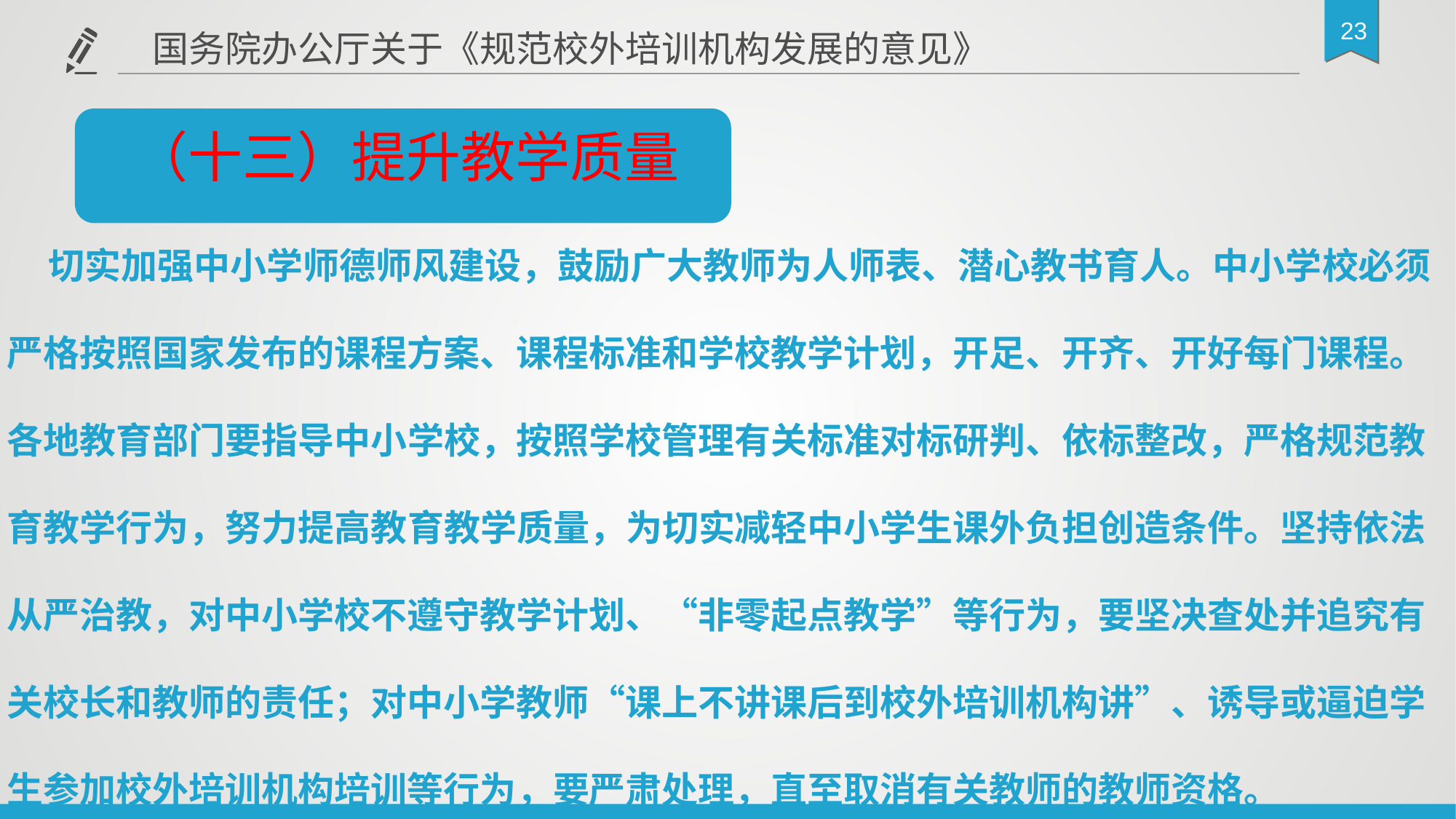

国务院办公厅关于《规范校外培训机构发展的意见》

（十三）提升教学质量
    切实加强中小学师德师风建设，鼓励广大教师为人师表、潜心教书育人。中小学校必须严格按照国家发布的课程方案、课程标准和学校教学计划，开足、开齐、开好每门课程。各地教育部门要指导中小学校，按照学校管理有关标准对标研判、依标整改，严格规范教育教学行为，努力提高教育教学质量，为切实减轻中小学生课外负担创造条件。坚持依法从严治教，对中小学校不遵守教学计划、“非零起点教学”等行为，要坚决查处并追究有关校长和教师的责任；对中小学教师“课上不讲课后到校外培训机构讲”、诱导或逼迫学生参加校外培训机构培训等行为，要严肃处理，直至取消有关教师的教师资格。